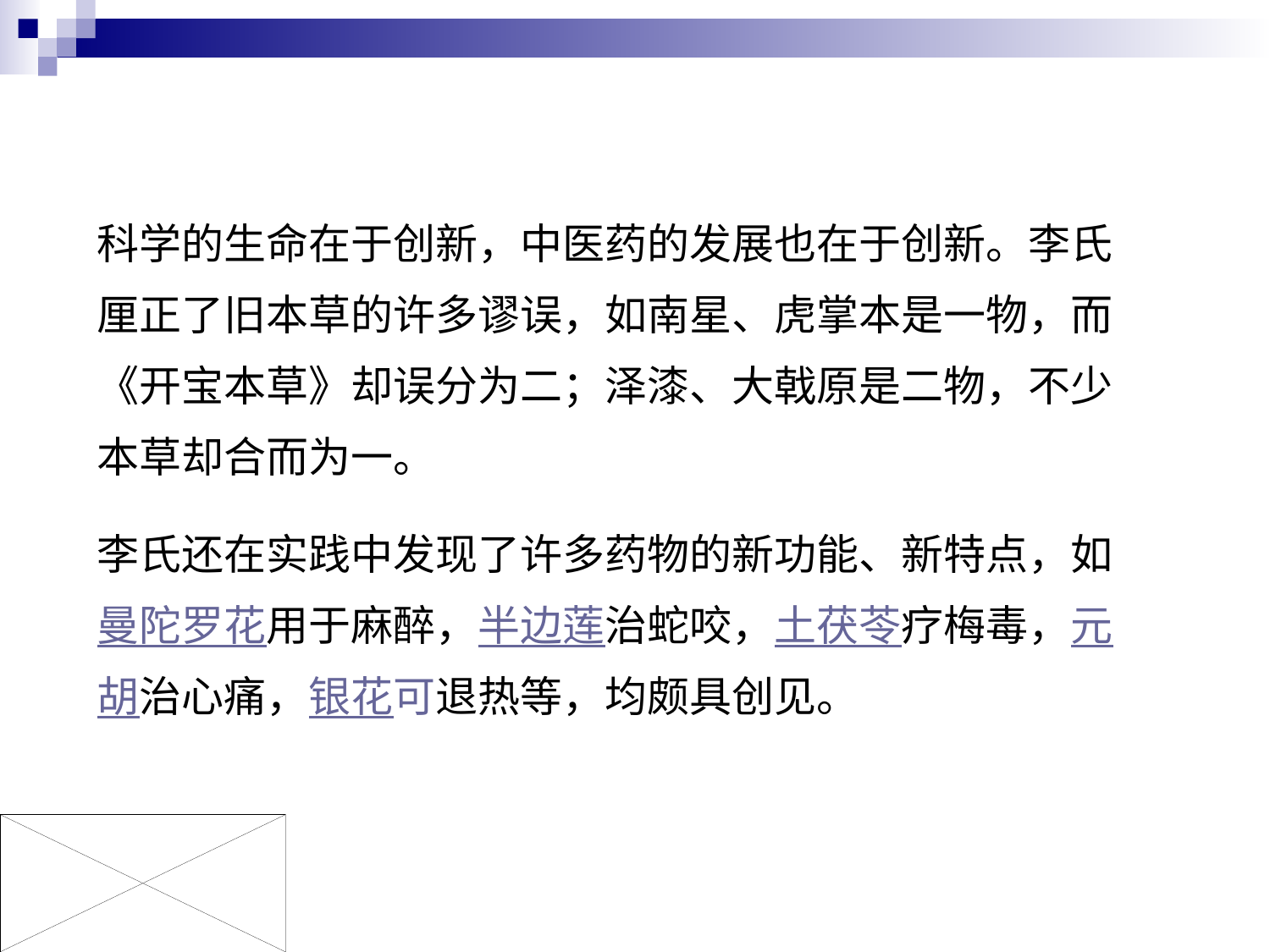

科学的生命在于创新，中医药的发展也在于创新。李氏厘正了旧本草的许多谬误，如南星、虎掌本是一物，而《开宝本草》却误分为二；泽漆、大戟原是二物，不少本草却合而为一。
李氏还在实践中发现了许多药物的新功能、新特点，如曼陀罗花用于麻醉，半边莲治蛇咬，土茯苓疗梅毒，元胡治心痛，银花可退热等，均颇具创见。